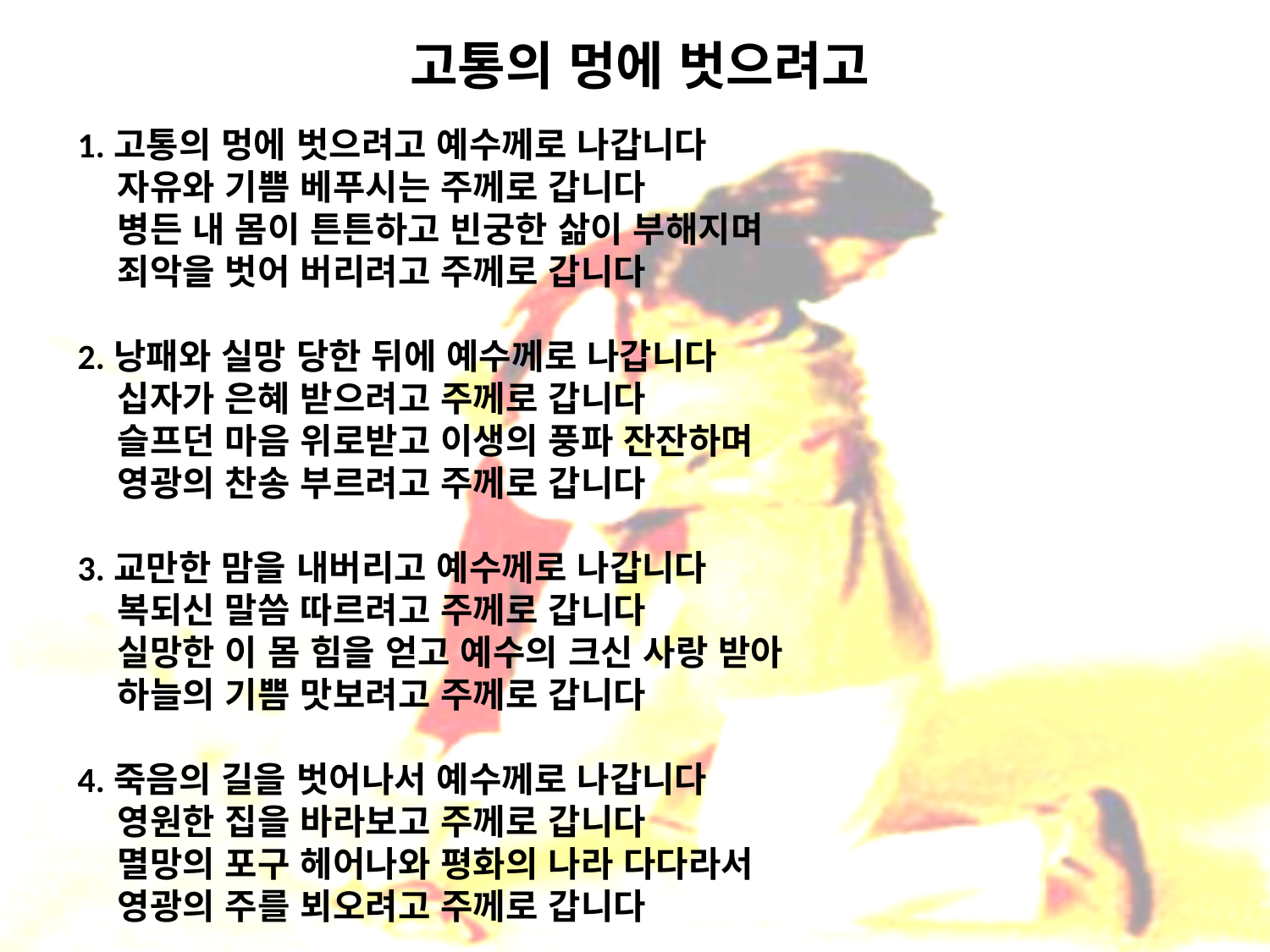

# 고통의 멍에 벗으려고
1.고통의 멍에 벗으려고 예수께로 나갑니다
    자유와 기쁨 베푸시는 주께로 갑니다
    병든 내 몸이 튼튼하고 빈궁한 삶이 부해지며
    죄악을 벗어 버리려고 주께로 갑니다
2.낭패와 실망 당한 뒤에 예수께로 나갑니다
    십자가 은혜 받으려고 주께로 갑니다
    슬프던 마음 위로받고 이생의 풍파 잔잔하며
    영광의 찬송 부르려고 주께로 갑니다
3.교만한 맘을 내버리고 예수께로 나갑니다
    복되신 말씀 따르려고 주께로 갑니다
    실망한 이 몸 힘을 얻고 예수의 크신 사랑 받아
    하늘의 기쁨 맛보려고 주께로 갑니다
4.죽음의 길을 벗어나서 예수께로 나갑니다
    영원한 집을 바라보고 주께로 갑니다
    멸망의 포구 헤어나와 평화의 나라 다다라서
    영광의 주를 뵈오려고 주께로 갑니다